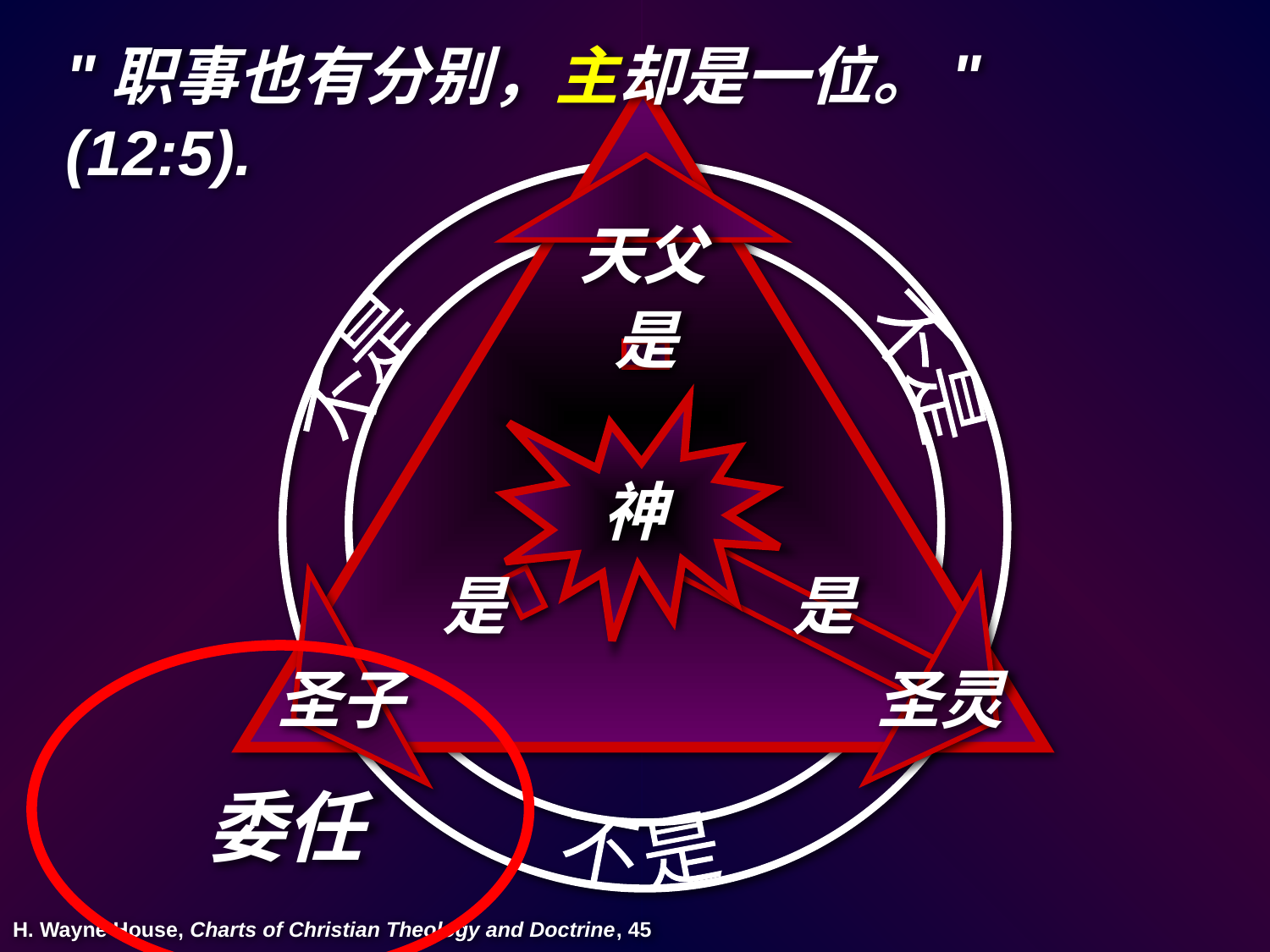

"职事也有分别，主却是一位。" (12:5).

天父
是

不是
不是

神
是
是

圣子
圣灵

委任
不是
H. Wayne House, Charts of Christian Theology and Doctrine, 45